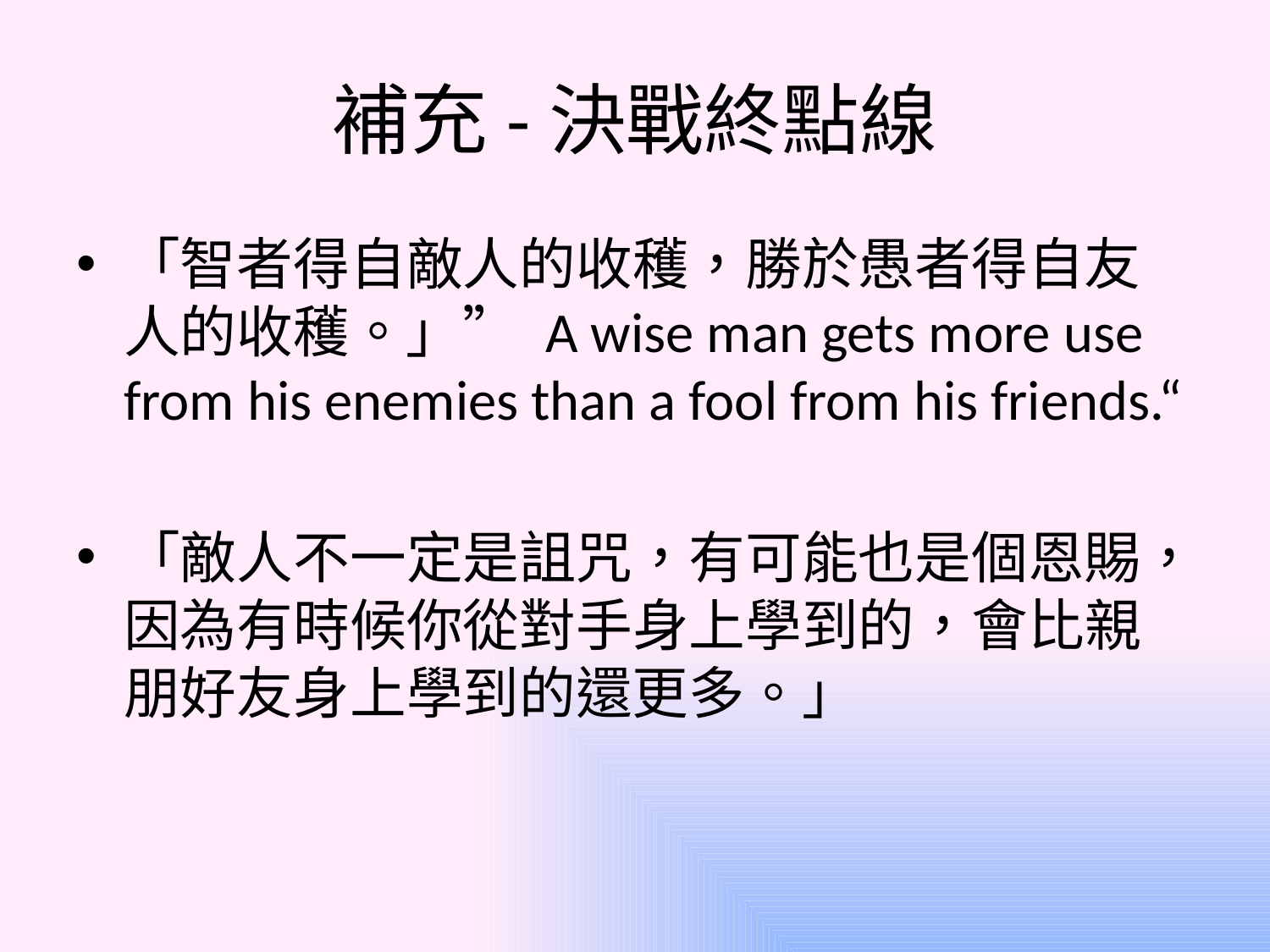

# 補充-決戰終點線
「智者得自敵人的收穫，勝於愚者得自友人的收穫。」” A wise man gets more use from his enemies than a fool from his friends.“

「敵人不一定是詛咒，有可能也是個恩賜，因為有時候你從對手身上學到的，會比親朋好友身上學到的還更多。」